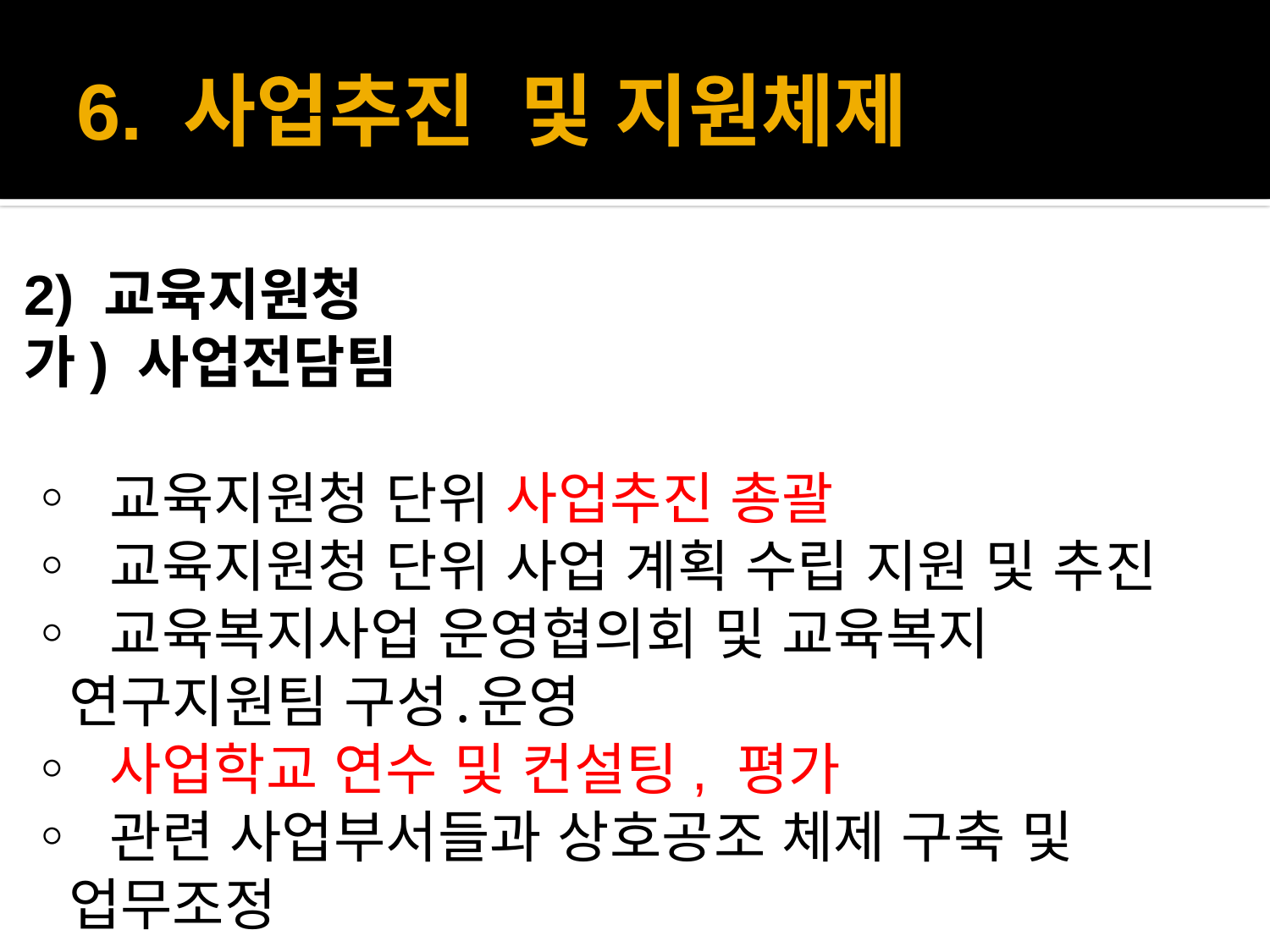

# 6. 사업추진  및 지원체제
2) 교육지원청
가) 사업전담팀

◦ 교육지원청 단위 사업추진 총괄
◦ 교육지원청 단위 사업 계획 수립 지원 및 추진
◦ 교육복지사업 운영협의회 및 교육복지 연구지원팀 구성․운영
◦ 사업학교 연수 및 컨설팅, 평가
◦ 관련 사업부서들과 상호공조 체제 구축 및 업무조정